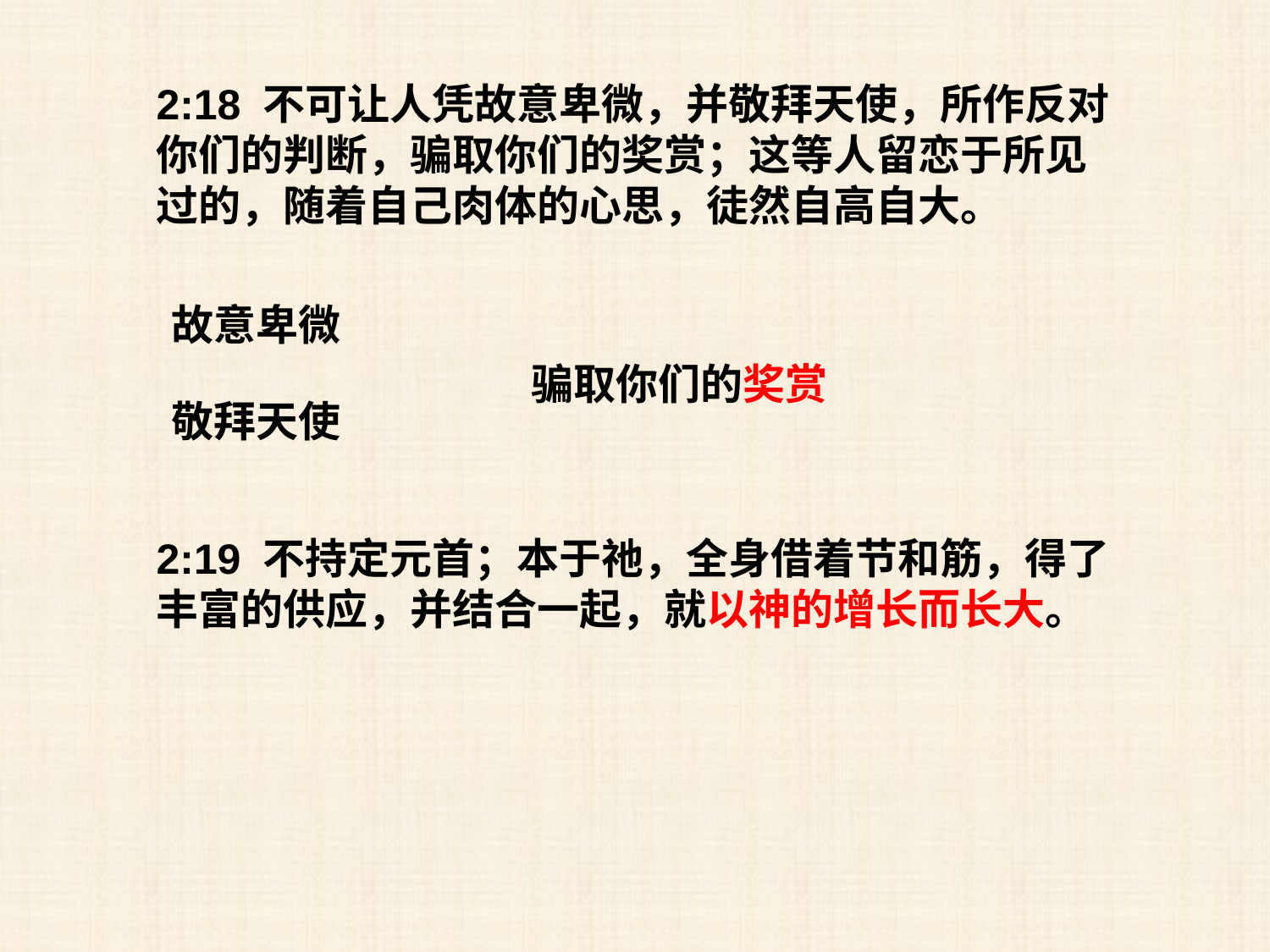

2:18 不可让人凭故意卑微，并敬拜天使，所作反对你们的判断，骗取你们的奖赏；这等人留恋于所见过的，随着自己肉体的心思，徒然自高自大。
故意卑微
骗取你们的奖赏
敬拜天使
2:19 不持定元首；本于祂，全身借着节和筋，得了丰富的供应，并结合一起，就以神的增长而长大。